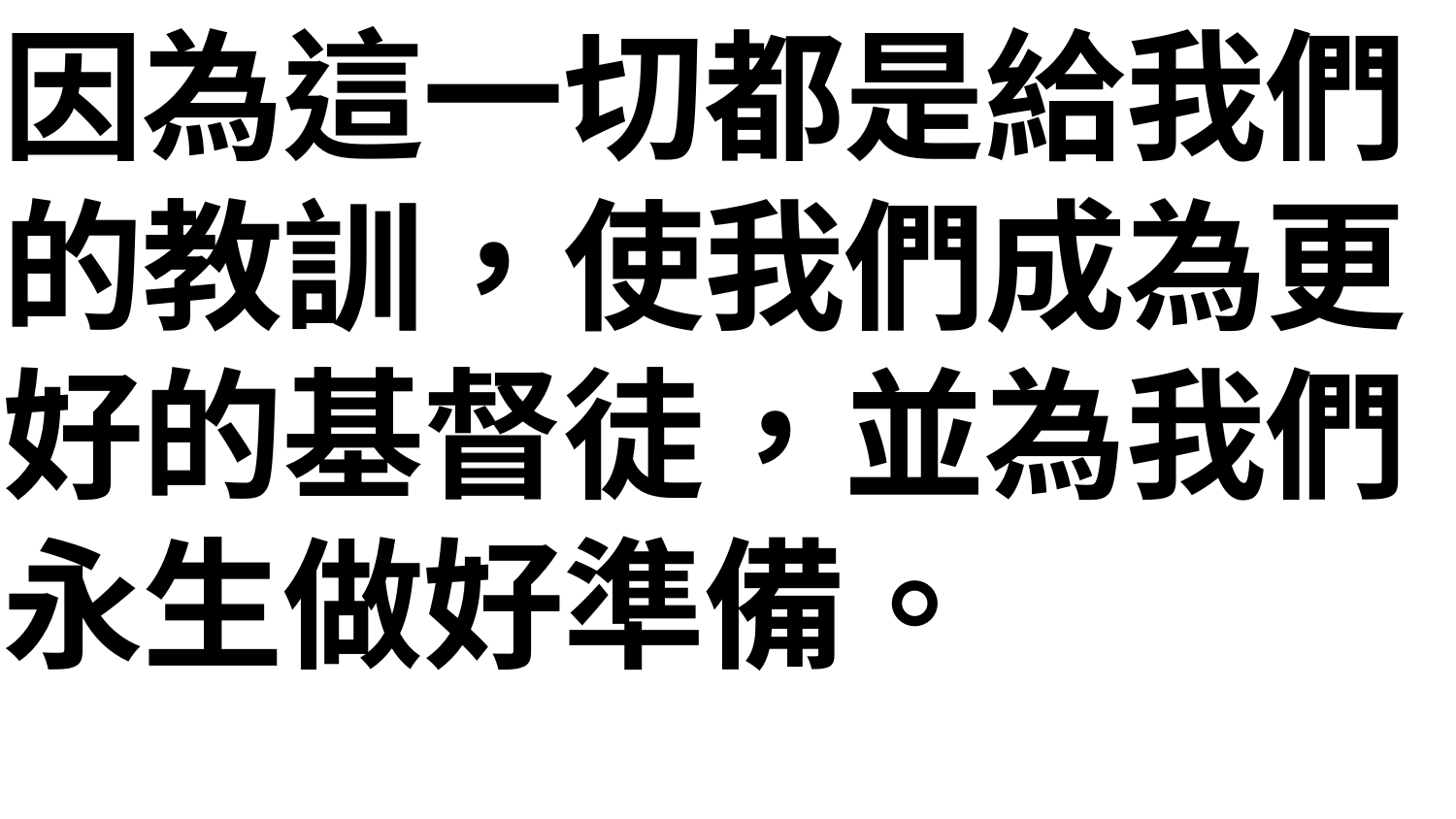

因為這一切都是給我們的教訓，使我們成為更好的基督徒，並為我們永生做好準備。